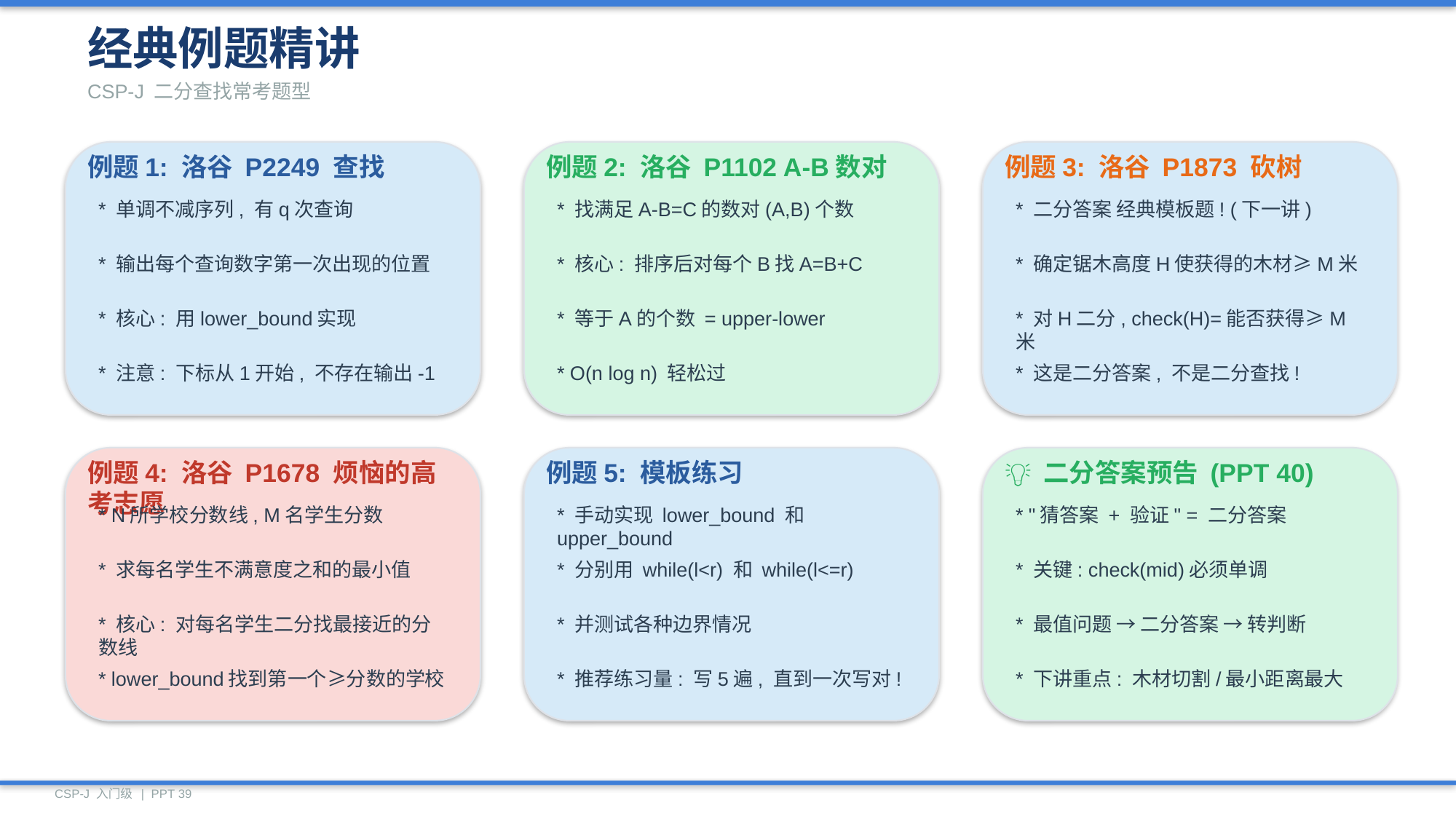

经典例题精讲
CSP-J 二分查找常考题型

例题1: 洛谷 P2249 查找
例题2: 洛谷 P1102 A-B数对
例题3: 洛谷 P1873 砍树
* 单调不减序列, 有q次查询
* 找满足A-B=C的数对(A,B)个数
* 二分答案 经典模板题! (下一讲)
* 输出每个查询数字第一次出现的位置
* 核心: 排序后对每个B找A=B+C
* 确定锯木高度H使获得的木材≥M米
* 核心: 用lower_bound实现
* 等于A的个数 = upper-lower
* 对H二分, check(H)=能否获得≥M米
* 注意: 下标从1开始, 不存在输出-1
* O(n log n) 轻松过
* 这是二分答案, 不是二分查找!

例题4: 洛谷 P1678 烦恼的高考志愿
例题5: 模板练习
💡 二分答案预告 (PPT 40)
* N所学校分数线, M名学生分数
* 手动实现 lower_bound 和 upper_bound
* "猜答案 + 验证" = 二分答案
* 求每名学生不满意度之和的最小值
* 分别用 while(l<r) 和 while(l<=r)
* 关键: check(mid)必须单调
* 核心: 对每名学生二分找最接近的分数线
* 并测试各种边界情况
* 最值问题 → 二分答案 → 转判断
* lower_bound找到第一个≥分数的学校
* 推荐练习量: 写5遍, 直到一次写对!
* 下讲重点: 木材切割/最小距离最大

CSP-J 入门级  |  PPT 39